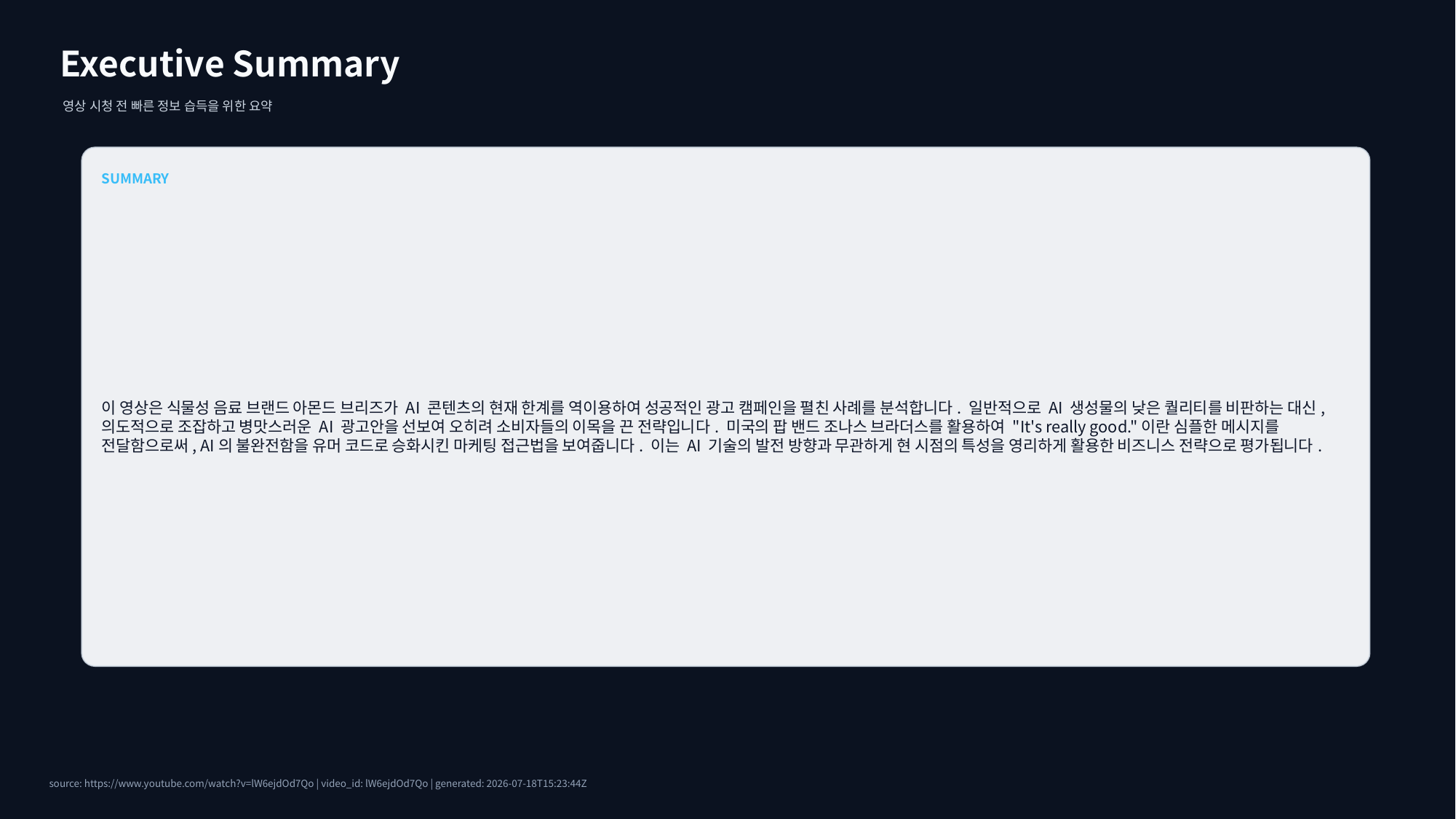

Executive Summary
영상 시청 전 빠른 정보 습득을 위한 요약

SUMMARY
이 영상은 식물성 음료 브랜드 아몬드 브리즈가 AI 콘텐츠의 현재 한계를 역이용하여 성공적인 광고 캠페인을 펼친 사례를 분석합니다. 일반적으로 AI 생성물의 낮은 퀄리티를 비판하는 대신, 의도적으로 조잡하고 병맛스러운 AI 광고안을 선보여 오히려 소비자들의 이목을 끈 전략입니다. 미국의 팝 밴드 조나스 브라더스를 활용하여 "It's really good."이란 심플한 메시지를 전달함으로써, AI의 불완전함을 유머 코드로 승화시킨 마케팅 접근법을 보여줍니다. 이는 AI 기술의 발전 방향과 무관하게 현 시점의 특성을 영리하게 활용한 비즈니스 전략으로 평가됩니다.
source: https://www.youtube.com/watch?v=lW6ejdOd7Qo | video_id: lW6ejdOd7Qo | generated: 2026-07-18T15:23:44Z